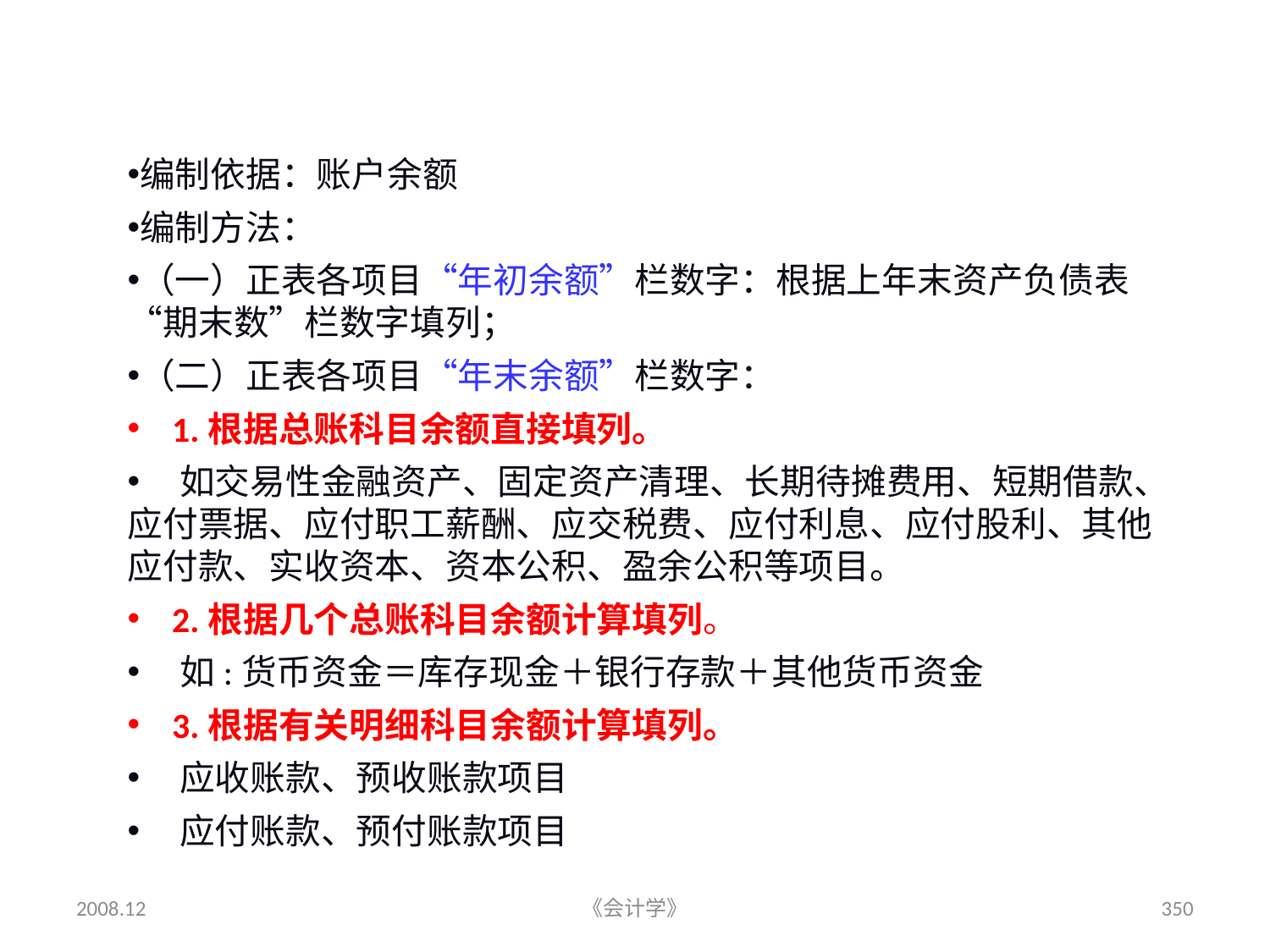

# 三、资产负债表的编制方法（P.243）
编制依据：账户余额
编制方法：
（一）正表各项目“年初余额”栏数字：根据上年末资产负债表“期末数”栏数字填列；
（二）正表各项目“年末余额”栏数字：
    1.根据总账科目余额直接填列。
    如交易性金融资产、固定资产清理、长期待摊费用、短期借款、应付票据、应付职工薪酬、应交税费、应付利息、应付股利、其他应付款、实收资本、资本公积、盈余公积等项目。
    2.根据几个总账科目余额计算填列。
    如:货币资金＝库存现金＋银行存款＋其他货币资金
    3.根据有关明细科目余额计算填列。
    应收账款、预收账款项目
    应付账款、预付账款项目
2008.12
《会计学》
350